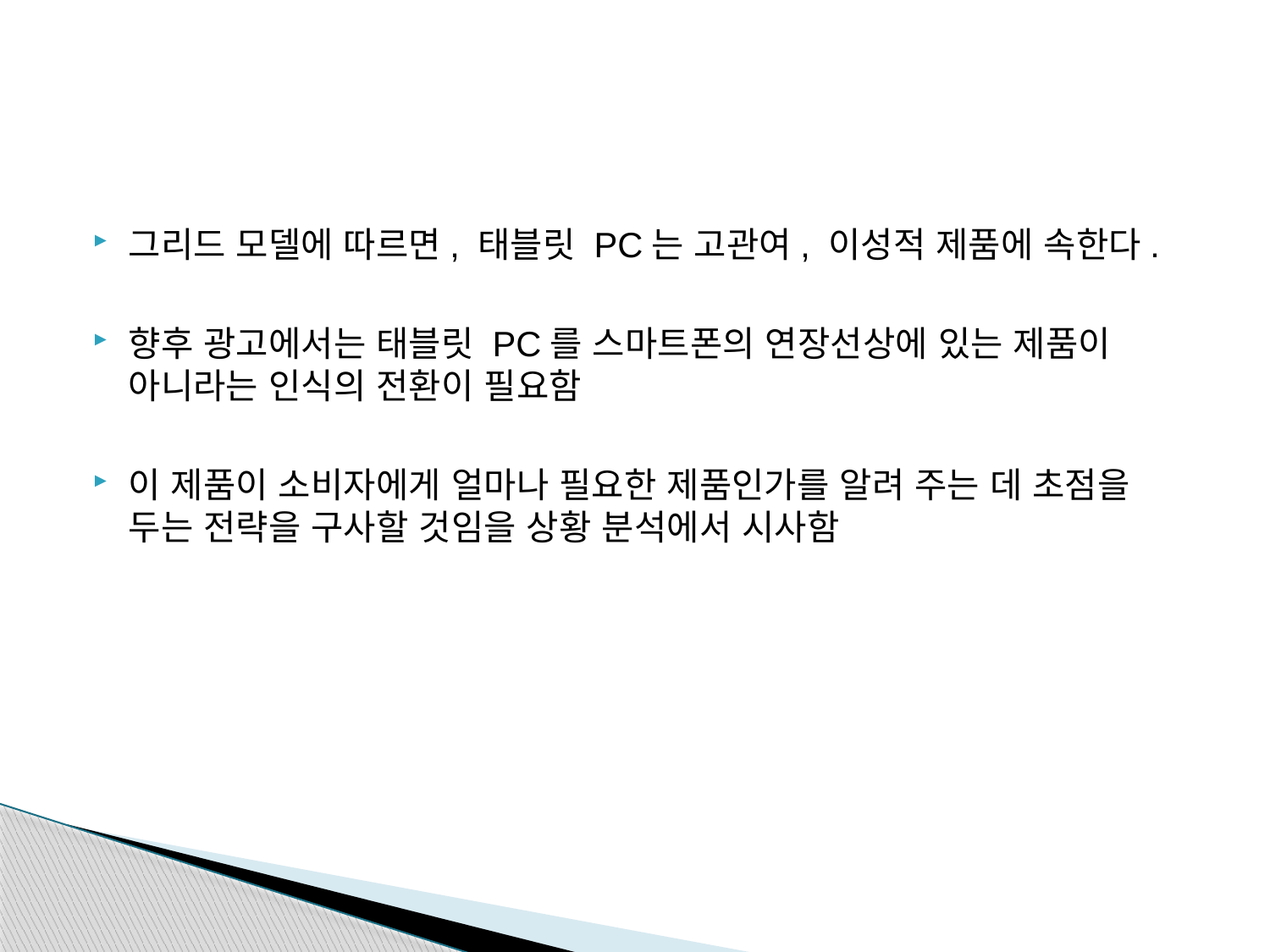

그리드 모델에 따르면, 태블릿 PC는 고관여, 이성적 제품에 속한다.

향후 광고에서는 태블릿 PC를 스마트폰의 연장선상에 있는 제품이 아니라는 인식의 전환이 필요함

이 제품이 소비자에게 얼마나 필요한 제품인가를 알려 주는 데 초점을 두는 전략을 구사할 것임을 상황 분석에서 시사함